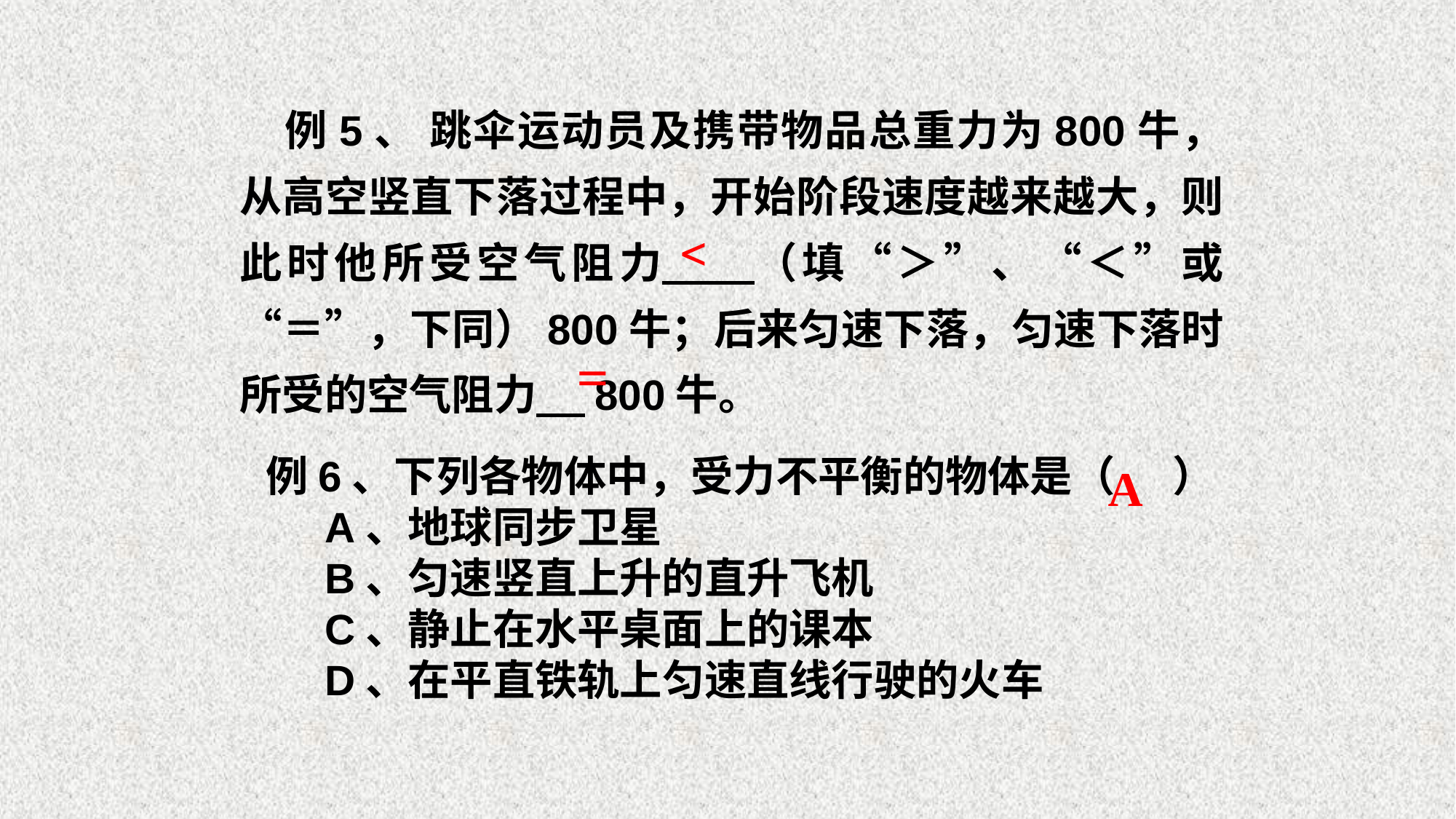

例5、 跳伞运动员及携带物品总重力为800牛，从高空竖直下落过程中，开始阶段速度越来越大，则此时他所受空气阻力      （填“＞”、“＜”或“＝”，下同）800牛；后来匀速下落，匀速下落时所受的空气阻力     800牛。
<
=
例6、下列各物体中，受力不平衡的物体是（      ）
     A、地球同步卫星
     B、匀速竖直上升的直升飞机
     C、静止在水平桌面上的课本
     D、在平直铁轨上匀速直线行驶的火车
A